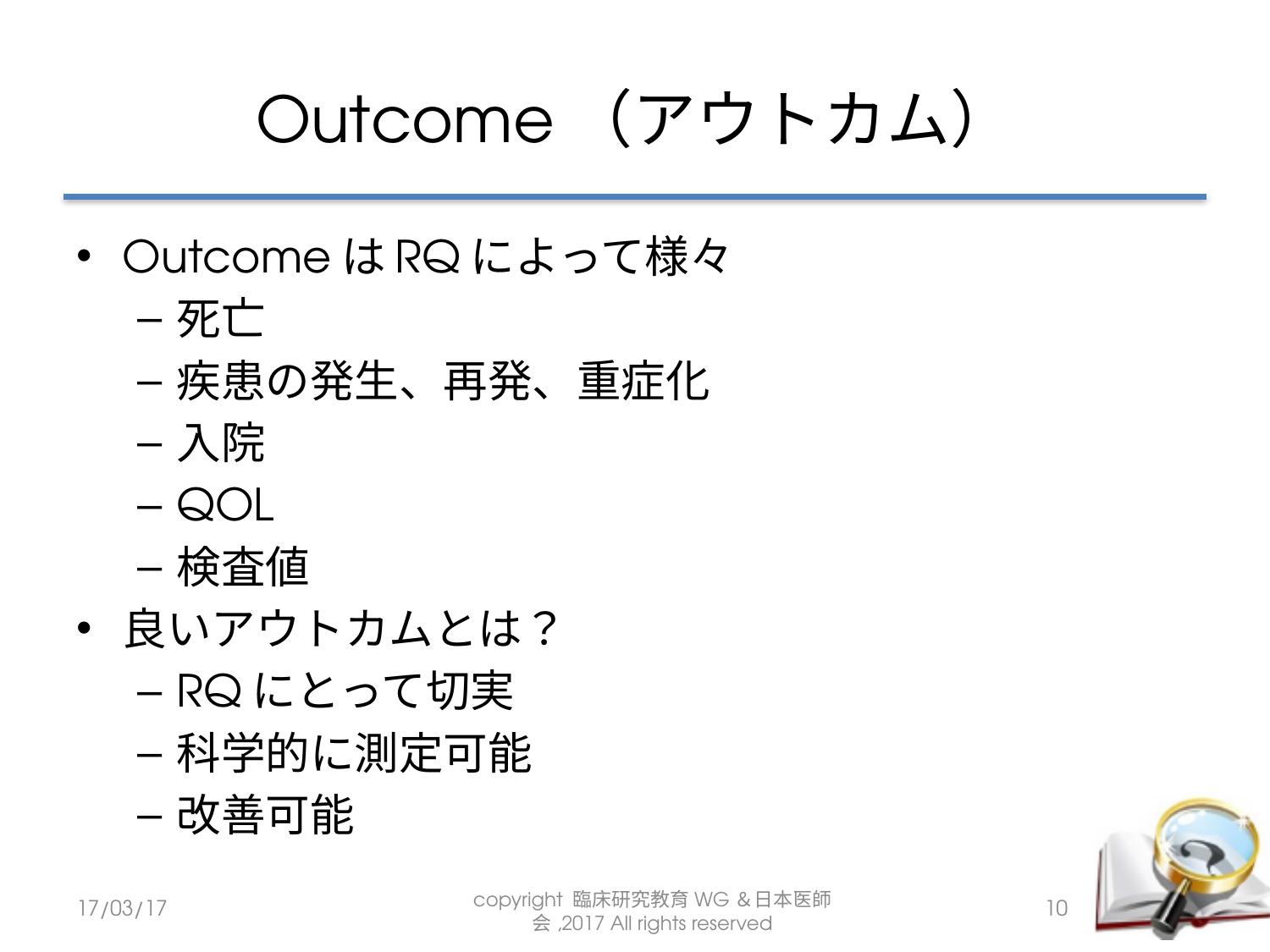

# Outcome（アウトカム）
OutcomeはRQによって様々
死亡
疾患の発生、再発、重症化
入院
QOL
検査値
良いアウトカムとは？
RQにとって切実
科学的に測定可能
改善可能

17/03/17
copyright 臨床研究教育WG＆日本医師会,2017 All rights reserved
10